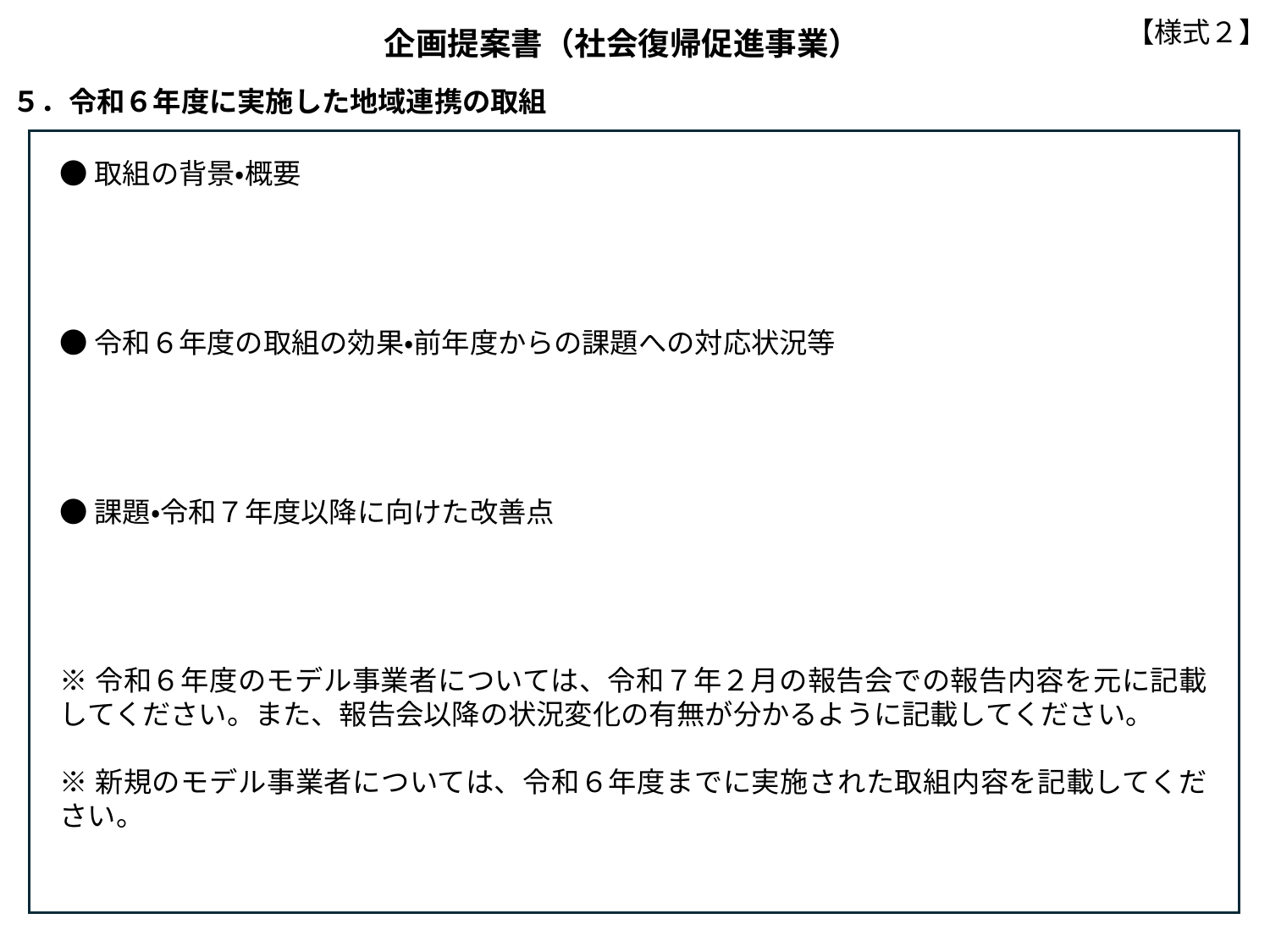

【様式２】
企画提案書（社会復帰促進事業）
５．令和６年度に実施した地域連携の取組

●取組の背景・概要

●令和６年度の取組の効果・前年度からの課題への対応状況等

●課題・令和７年度以降に向けた改善点

※令和６年度のモデル事業者については、令和７年２月の報告会での報告内容を元に記載してください。また、報告会以降の状況変化の有無が分かるように記載してください。

※新規のモデル事業者については、令和６年度までに実施された取組内容を記載してください。